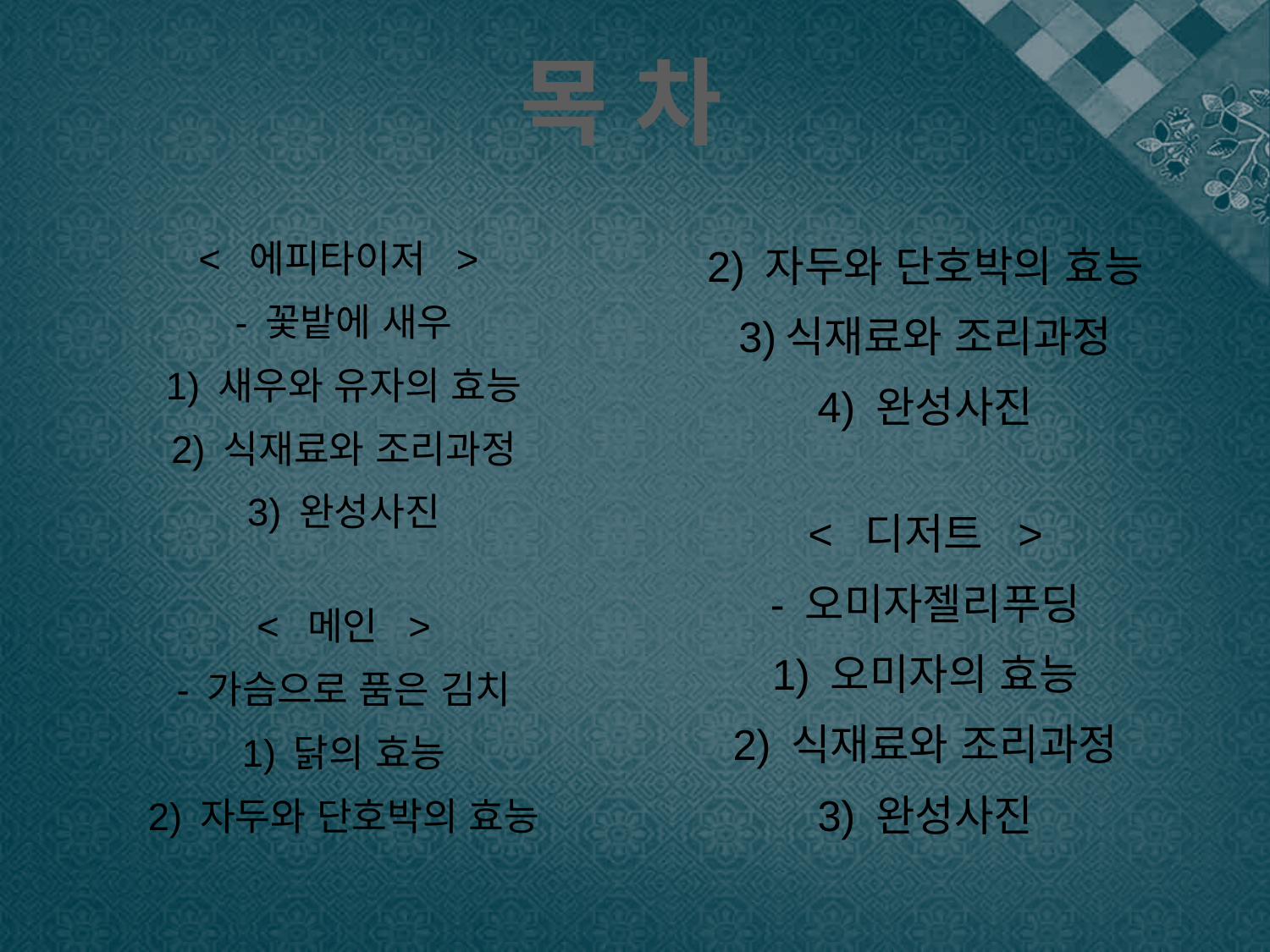

목 차
#
<  에피타이저  >
- 꽃밭에 새우
1) 새우와 유자의 효능
2) 식재료와 조리과정
3) 완성사진

<  메인  >
- 가슴으로 품은 김치
1) 닭의 효능
2) 자두와 단호박의 효능
2) 자두와 단호박의 효능
3)식재료와 조리과정
4) 완성사진

<  디저트  >
- 오미자젤리푸딩
1) 오미자의 효능
2) 식재료와 조리과정
3) 완성사진